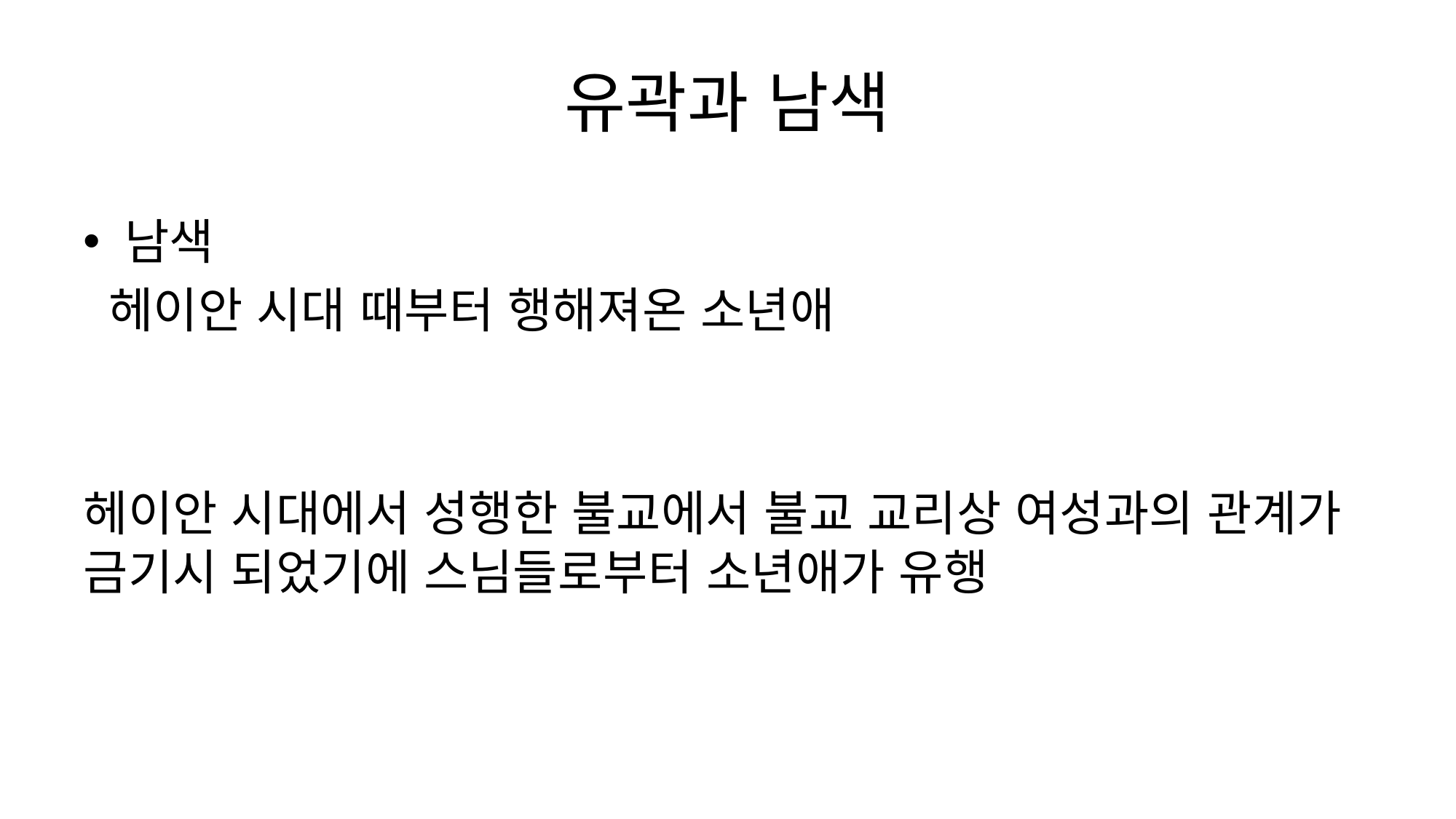

# 유곽과 남색
남색
 헤이안 시대 때부터 행해져온 소년애

헤이안 시대에서 성행한 불교에서 불교 교리상 여성과의 관계가 금기시 되었기에 스님들로부터 소년애가 유행